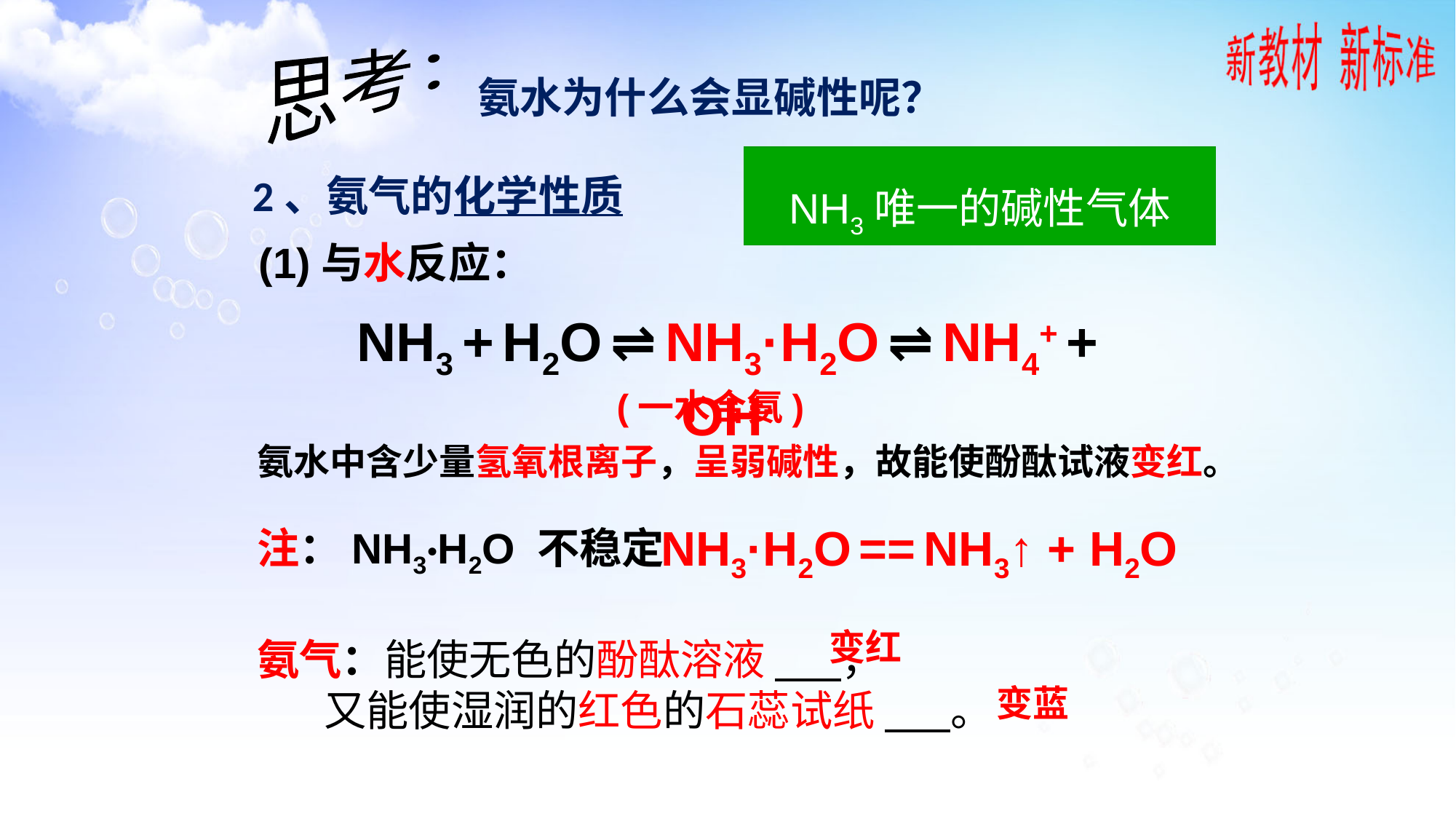

思考：
  氨水为什么会显碱性呢？
NH3唯一的碱性气体
2、氨气的化学性质
(1)与水反应：
NH3 + H2O ⇌ NH3·H2O ⇌ NH4+ + OH-
(一水合氨)
氨水中含少量氢氧根离子，呈弱碱性，故能使酚酞试液变红。
NH3·H2O == NH3↑ + H2O
注：NH3·H2O 不稳定
氨气：能使无色的酚酞溶液        ，
      又能使湿润的红色的石蕊试纸        。
变红
变蓝